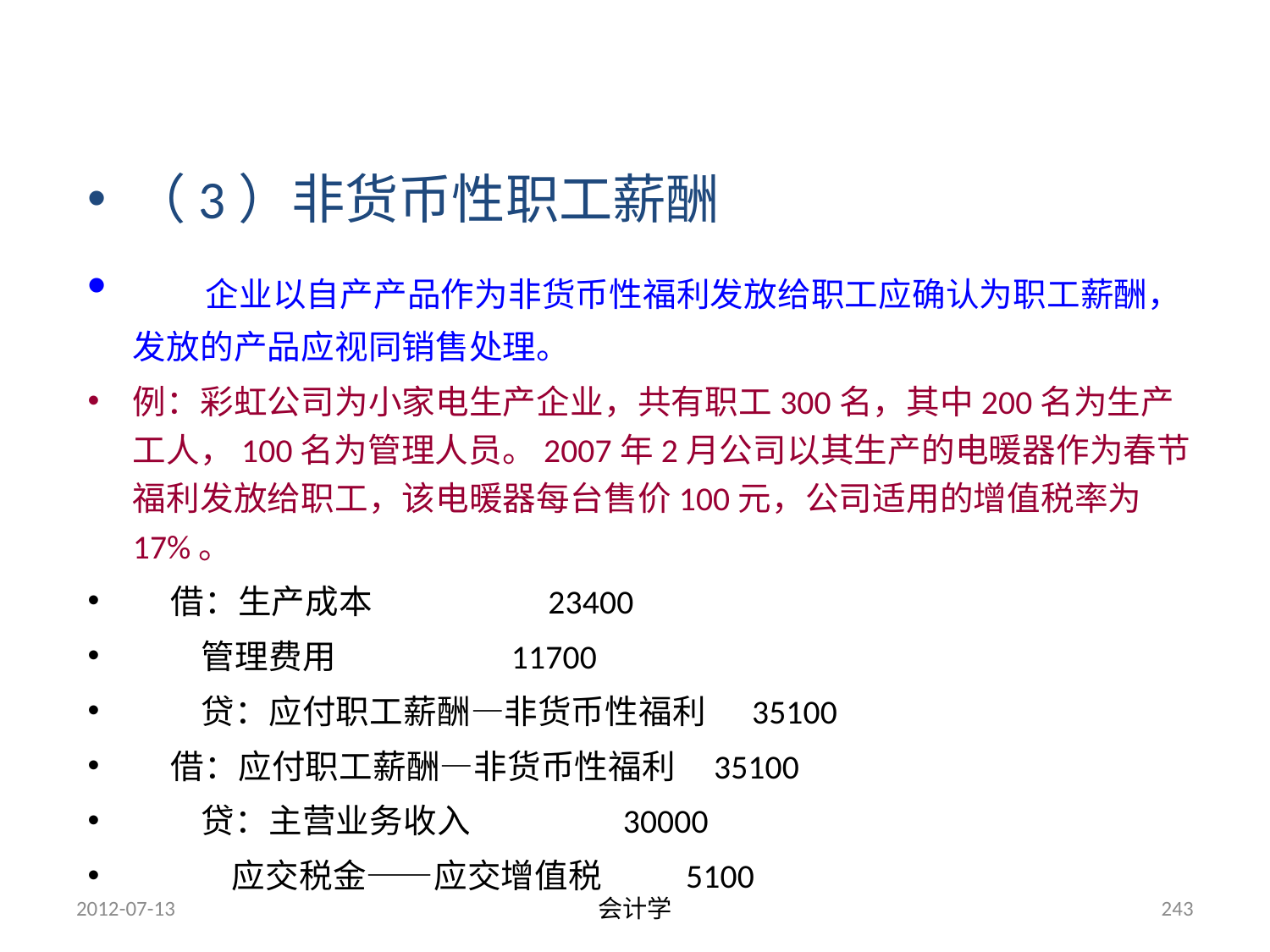

（3）非货币性职工薪酬
     企业以自产产品作为非货币性福利发放给职工应确认为职工薪酬，发放的产品应视同销售处理。
例：彩虹公司为小家电生产企业，共有职工300名，其中200名为生产工人，100名为管理人员。2007年2月公司以其生产的电暖器作为春节福利发放给职工，该电暖器每台售价100元，公司适用的增值税率为17%。
    借：生产成本                      23400
        管理费用                      11700
        贷：应付职工薪酬—非货币性福利     35100
    借：应付职工薪酬—非货币性福利    35100
        贷：主营业务收入                   30000
            应交税金——应交增值税          5100

2012-07-13
会计学
243